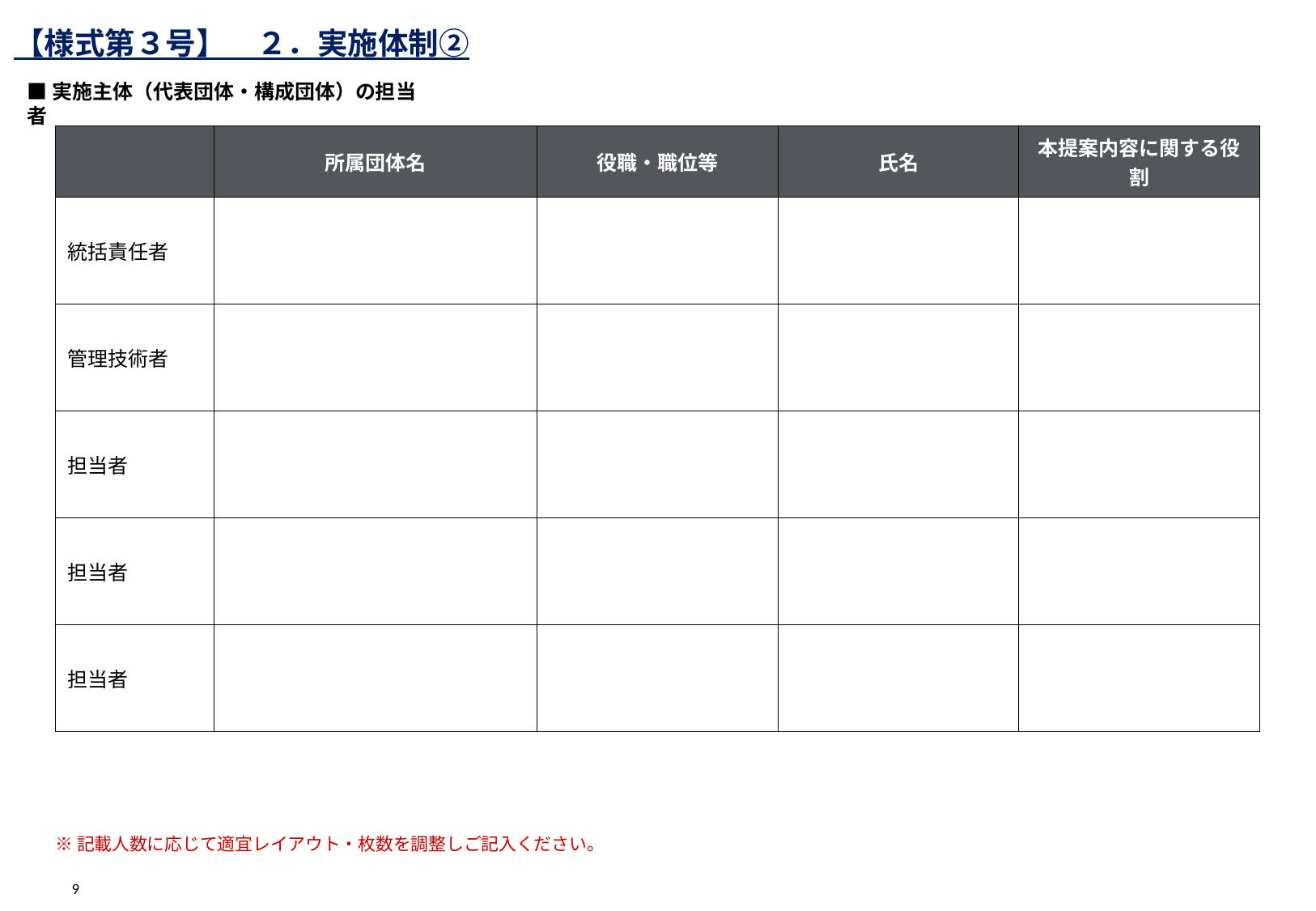

【様式第３号】　２．実施体制②
■実施主体（代表団体・構成団体）の担当者
|  | 所属団体名 | 役職・職位等 | 氏名 | 本提案内容に関する役割 |
| --- | --- | --- | --- | --- |
| 統括責任者 |  |  |  |  |
| 管理技術者 |  |  |  |  |
| 担当者 |  |  |  |  |
| 担当者 |  |  |  |  |
| 担当者 |  |  |  |  |
※記載人数に応じて適宜レイアウト・枚数を調整しご記入ください。
9